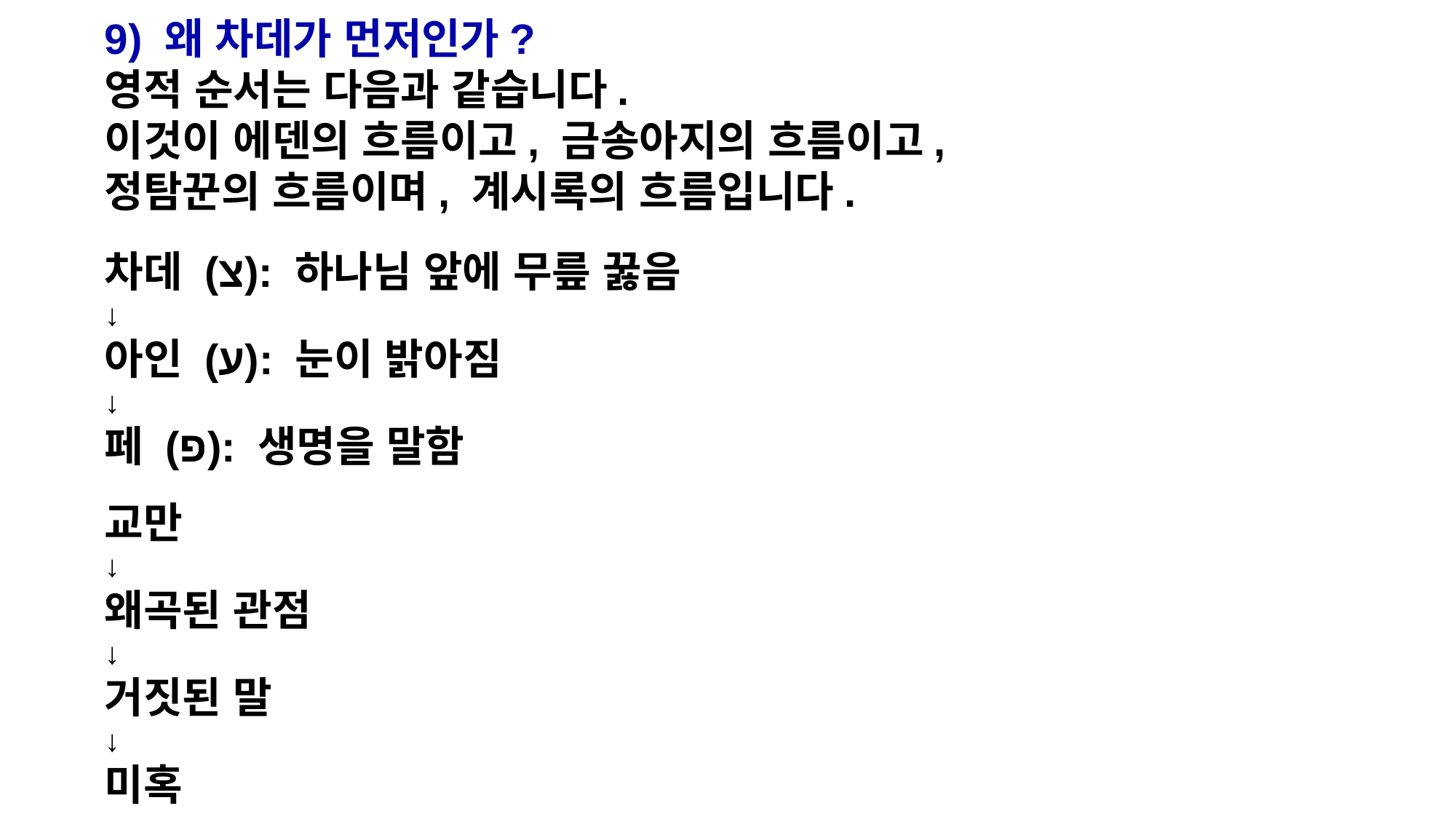

9) 왜 차데가 먼저인가?
영적 순서는 다음과 같습니다.
이것이 에덴의 흐름이고, 금송아지의 흐름이고,
정탐꾼의 흐름이며, 계시록의 흐름입니다.

차데 (צ): 하나님 앞에 무릎 꿇음
↓
아인 (ע): 눈이 밝아짐
↓
페 (פ): 생명을 말함

교만
↓
왜곡된 관점
↓
거짓된 말
↓
미혹